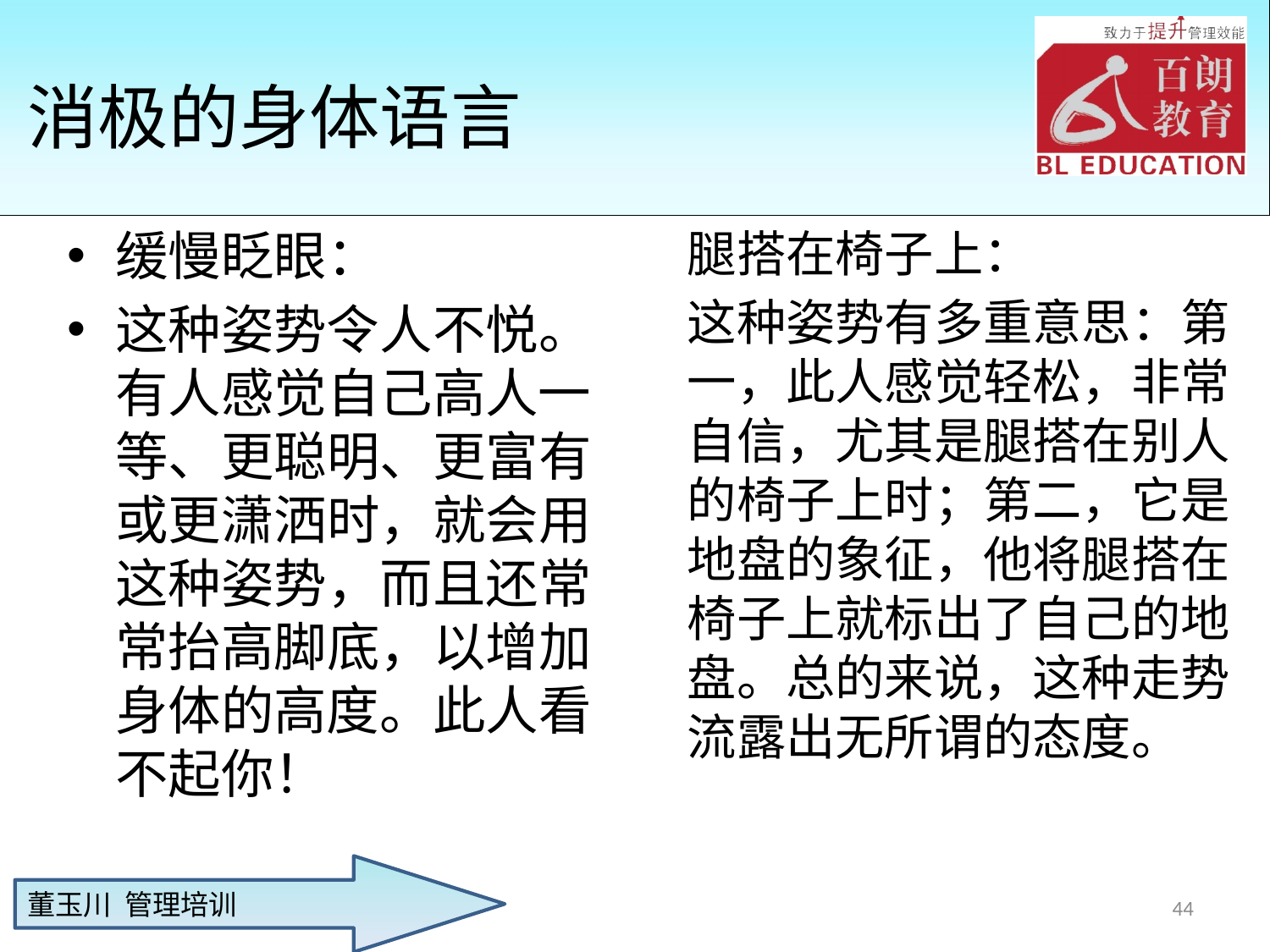

# 消极的身体语言
缓慢眨眼：
这种姿势令人不悦。有人感觉自己高人一等、更聪明、更富有或更潇洒时，就会用这种姿势，而且还常常抬高脚底，以增加身体的高度。此人看不起你！
腿搭在椅子上：
这种姿势有多重意思：第一，此人感觉轻松，非常自信，尤其是腿搭在别人的椅子上时；第二，它是地盘的象征，他将腿搭在椅子上就标出了自己的地盘。总的来说，这种走势流露出无所谓的态度。
44